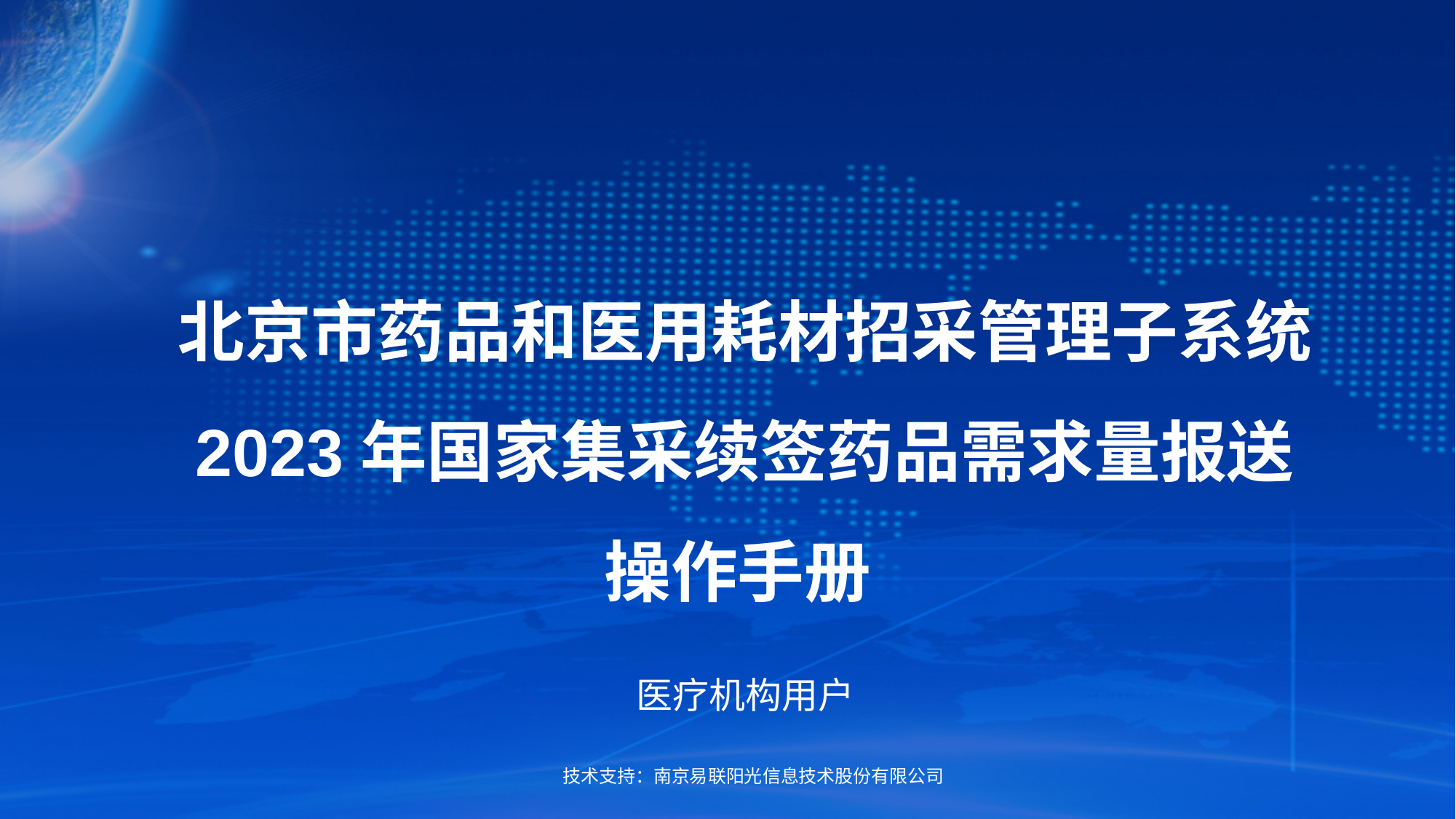

北京市药品和医用耗材招采管理子系统
2023年国家集采续签药品需求量报送操作手册
医疗机构用户